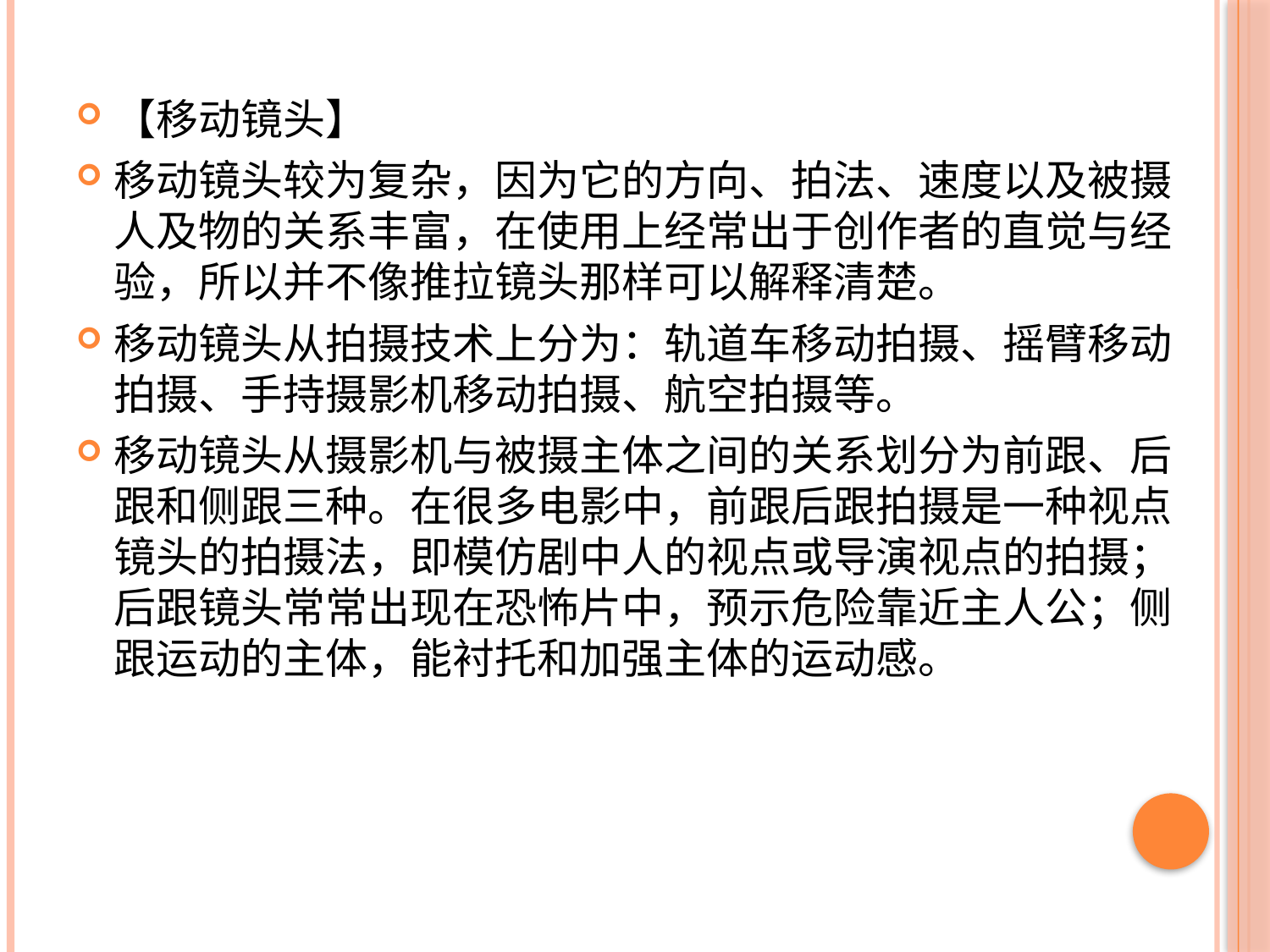

#
【移动镜头】
移动镜头较为复杂，因为它的方向、拍法、速度以及被摄人及物的关系丰富，在使用上经常出于创作者的直觉与经验，所以并不像推拉镜头那样可以解释清楚。
移动镜头从拍摄技术上分为：轨道车移动拍摄、摇臂移动拍摄、手持摄影机移动拍摄、航空拍摄等。
移动镜头从摄影机与被摄主体之间的关系划分为前跟、后跟和侧跟三种。在很多电影中，前跟后跟拍摄是一种视点镜头的拍摄法，即模仿剧中人的视点或导演视点的拍摄；后跟镜头常常出现在恐怖片中，预示危险靠近主人公；侧跟运动的主体，能衬托和加强主体的运动感。